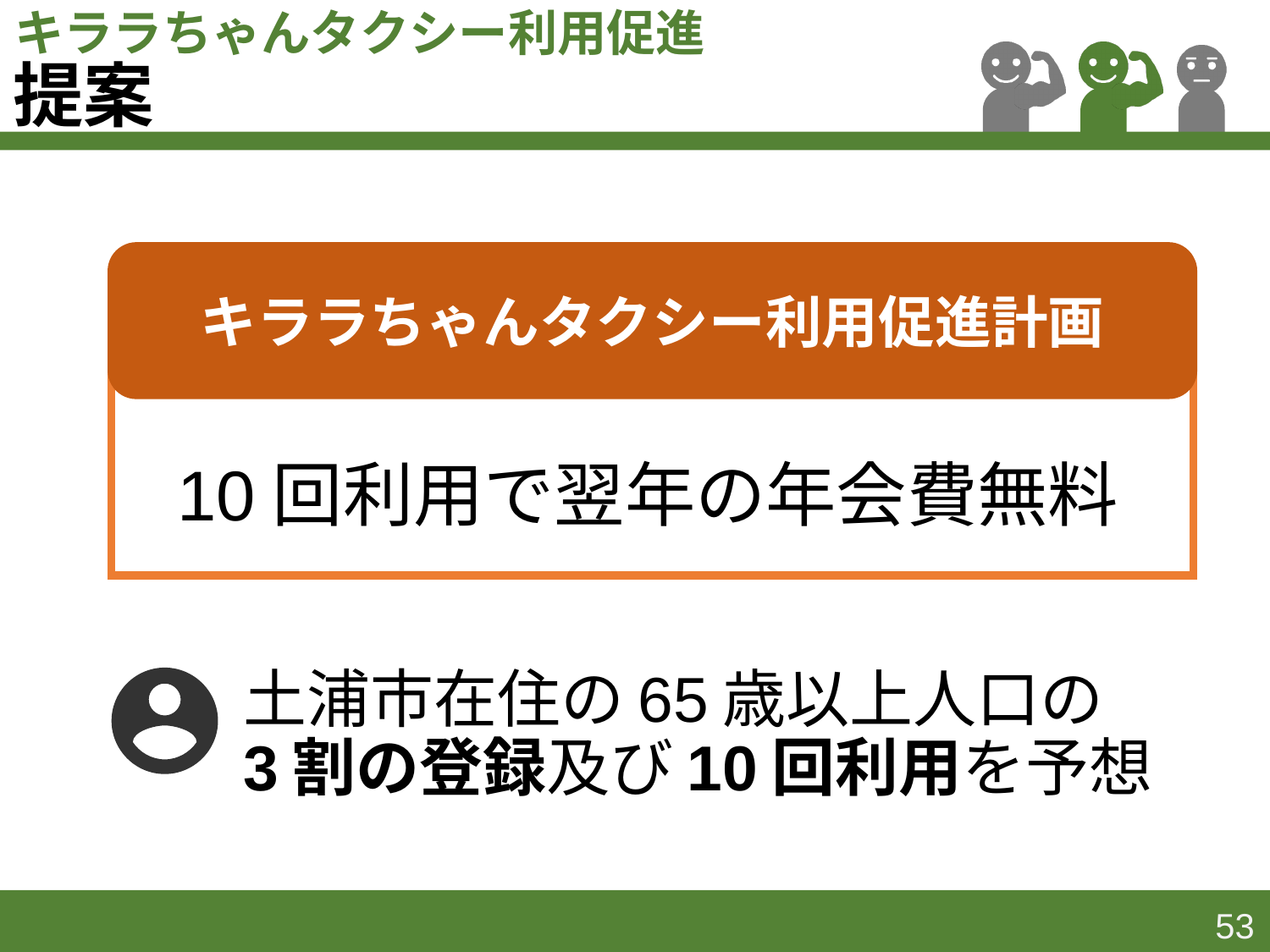

キララちゃんタクシー利用促進
# 提案
キララちゃんタクシー利用促進計画

10回利用で翌年の年会費無料
土浦市在住の65歳以上人口の
3割の登録及び10回利用を予想

53